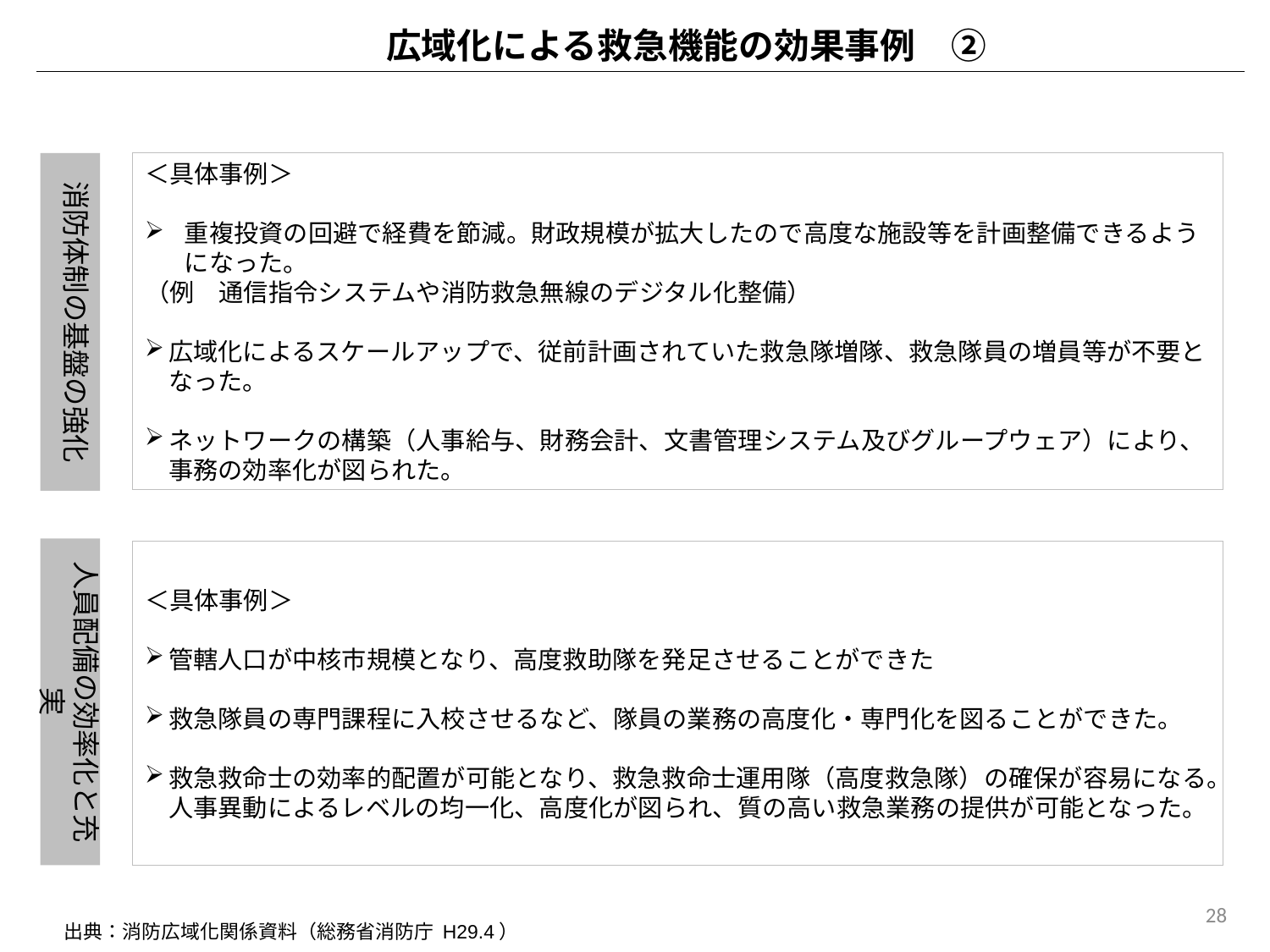

広域化による救急機能の効果事例　②
＜具体事例＞

重複投資の回避で経費を節減。財政規模が拡大したので高度な施設等を計画整備できるようになった。
（例　通信指令システムや消防救急無線のデジタル化整備）

広域化によるスケールアップで、従前計画されていた救急隊増隊、救急隊員の増員等が不要となった。

ネットワークの構築（人事給与、財務会計、文書管理システム及びグループウェア）により、事務の効率化が図られた。
消防体制の基盤の強化
人員配備の効率化と充実
＜具体事例＞

管轄人口が中核市規模となり、高度救助隊を発足させることができた

救急隊員の専門課程に入校させるなど、隊員の業務の高度化・専門化を図ることができた。

救急救命士の効率的配置が可能となり、救急救命士運用隊（高度救急隊）の確保が容易になる。人事異動によるレベルの均一化、高度化が図られ、質の高い救急業務の提供が可能となった。
28
出典：消防広域化関係資料（総務省消防庁 H29.4）